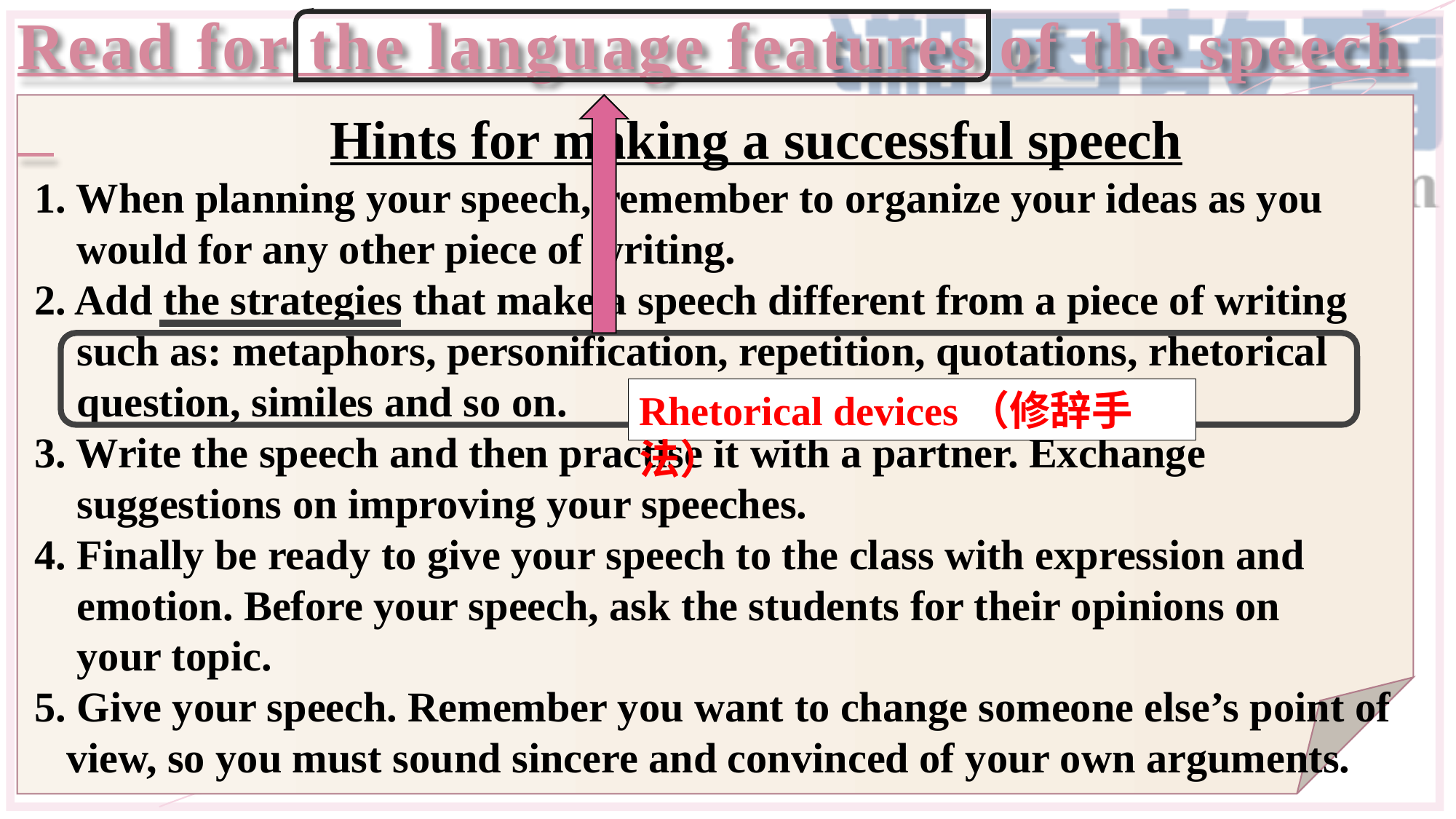

Read for the language features of the speech

                            Hints for making a successful speech
1. When planning your speech, remember to organize your ideas as you
    would for any other piece of writing.2. Add the strategies that make a speech different from a piece of writing
    such as: metaphors, personification, repetition, quotations, rhetorical
    question, similes and so on.
3. Write the speech and then practise it with a partner. Exchange
    suggestions on improving your speeches.
4. Finally be ready to give your speech to the class with expression and
    emotion. Before your speech, ask the students for their opinions on
    your topic.
5. Give your speech. Remember you want to change someone else’s point of
   view, so you must sound sincere and convinced of your own arguments.

Rhetorical devices（修辞手法）